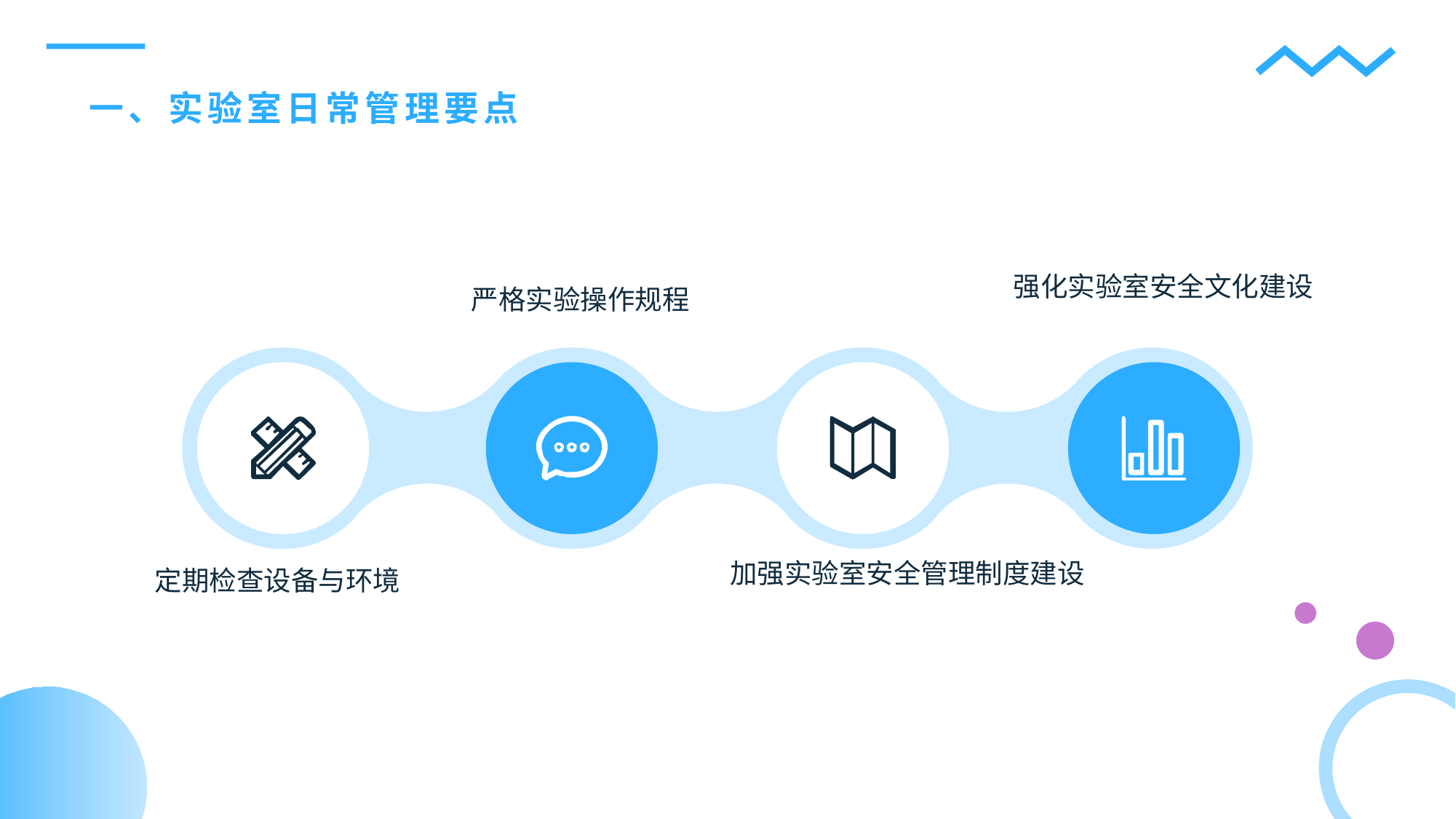

一、实验室日常管理要点

强化实验室安全文化建设
严格实验操作规程

加强实验室安全管理制度建设
定期检查设备与环境